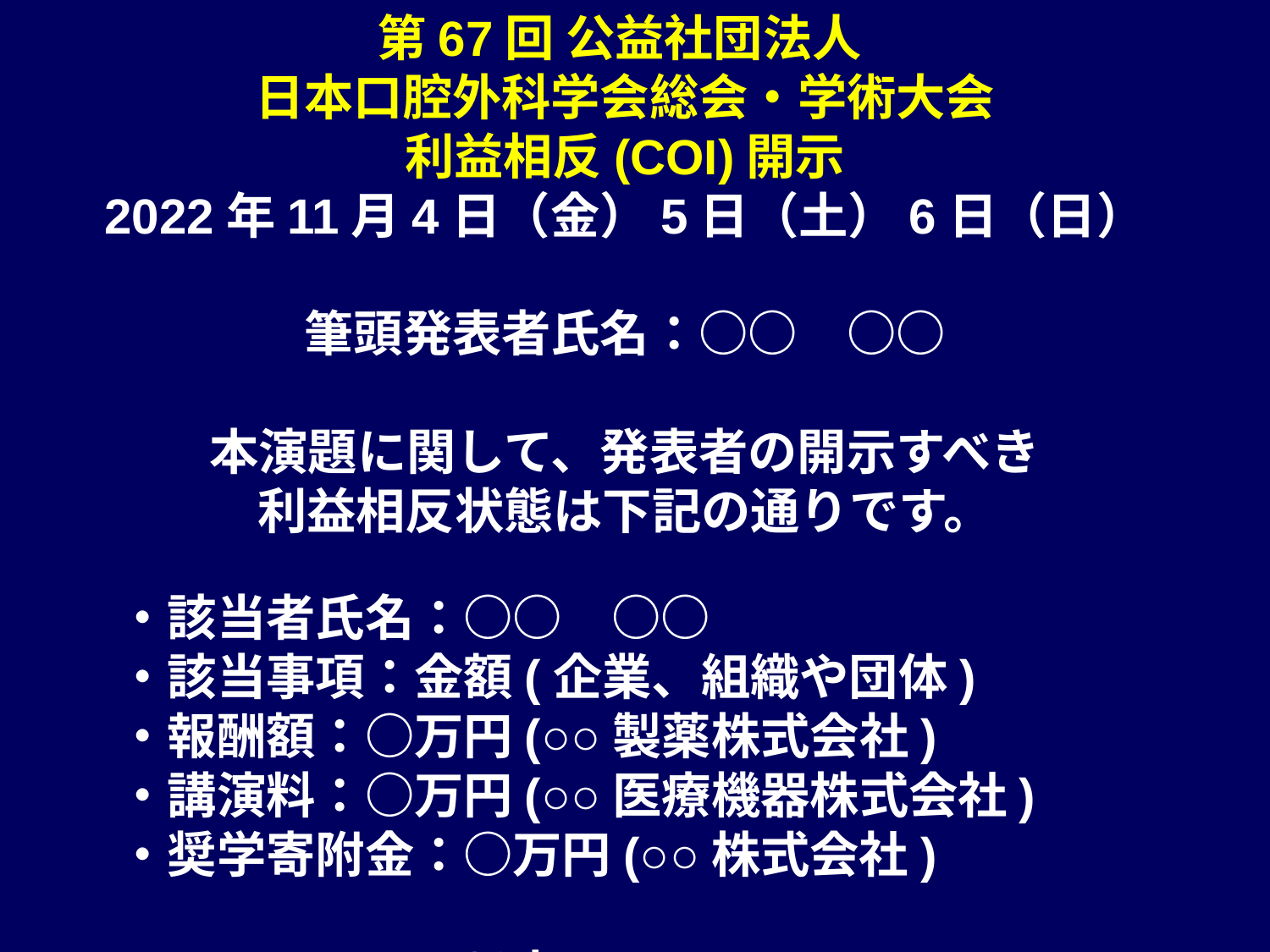

# 第67回 公益社団法人 日本口腔外科学会総会・学術大会 利益相反(COI)開示 2022年11月4日（金）5日（土）6日（日） 筆頭発表者氏名：○○　○○ 本演題に関して、発表者の開示すべき 利益相反状態は下記の通りです。
・該当者氏名：○○　○○
・該当事項：金額(企業、組織や団体)
・報酬額：○万円(○○製薬株式会社)
・講演料：○万円(○○医療機器株式会社)
・奨学寄附金：○万円(○○株式会社)
　　　　　　　　　　　　　　　　　　　　　　　　　　　　　　以上